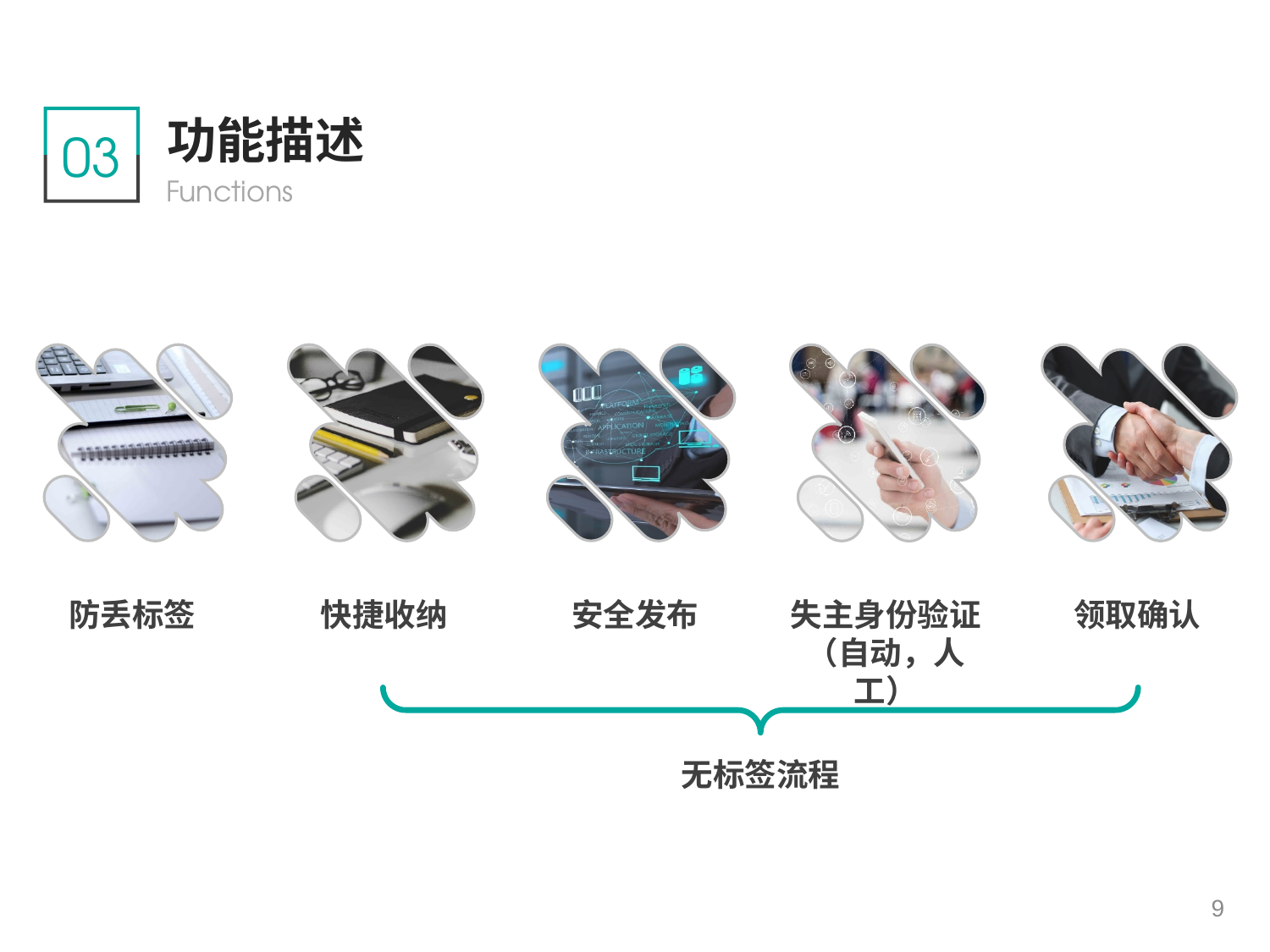

功能描述
Functions

03

领取确认
安全发布
防丢标签
快捷收纳
失主身份验证
（自动，人工）
无标签流程
9